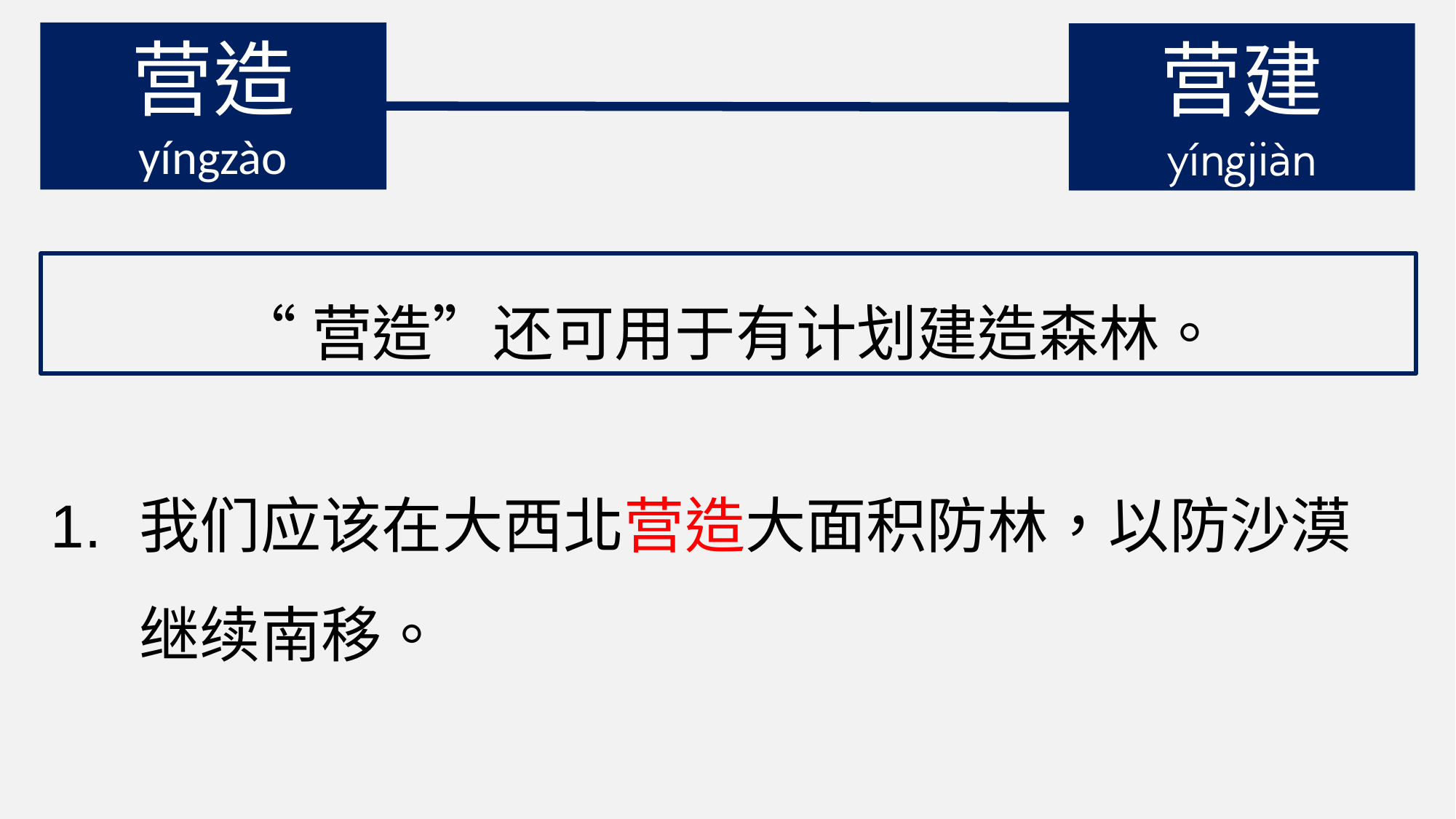

营造
yíngzào
营建
yíngjiàn
“营造”还可用于有计划建造森林。
我们应该在大西北营造大面积防林，以防沙漠继续南移。